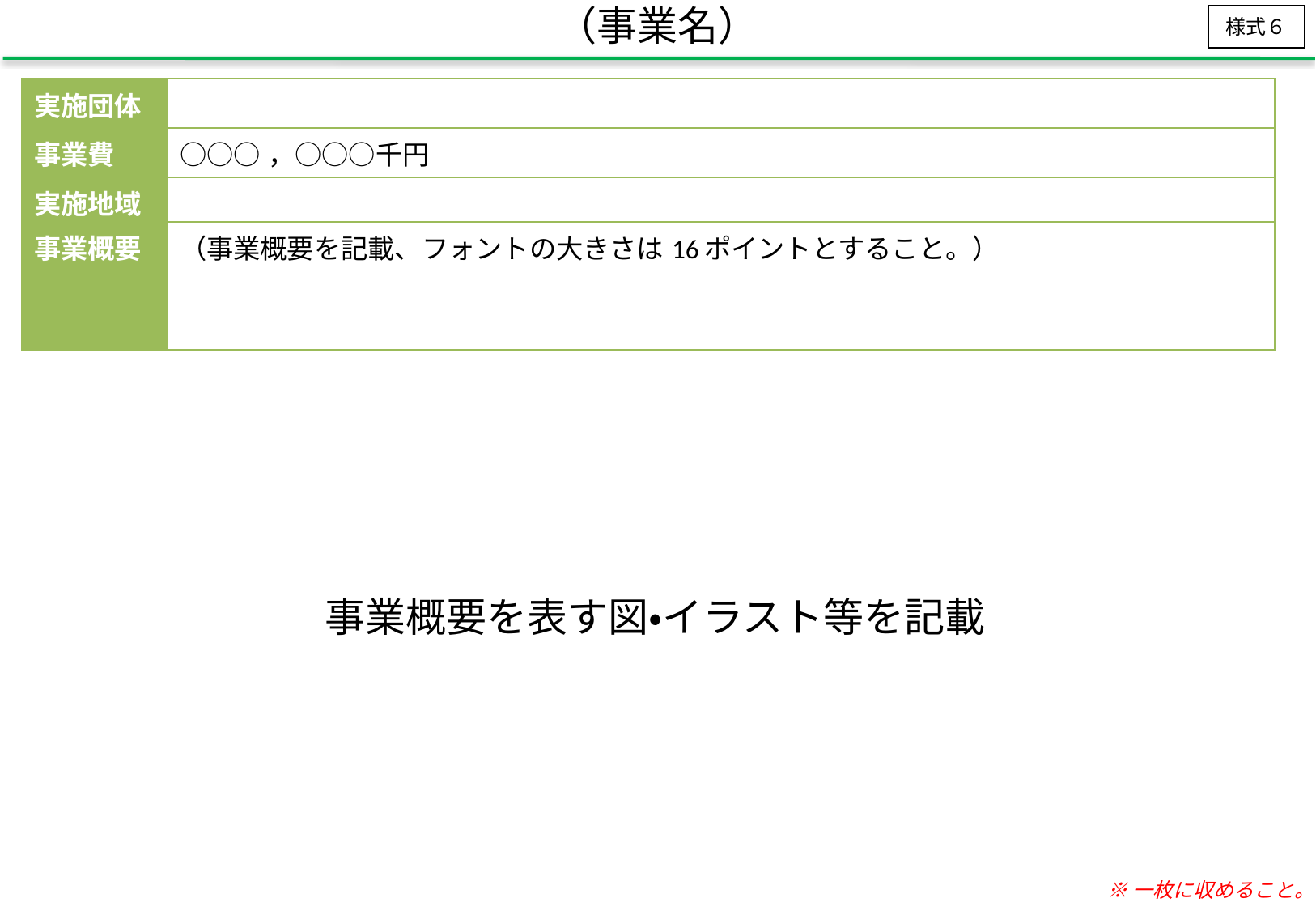

（事業名）
様式６
| 実施団体 | （株）○○、○○大学、○○市 |
| --- | --- |
| 事業費 | ○○○，○○○千円 |
| 実施地域 |  |
| 事業概要 | （事業概要を記載、フォントの大きさは16ポイントとすること。） |
事業概要を表す図・イラスト等を記載
※一枚に収めること。